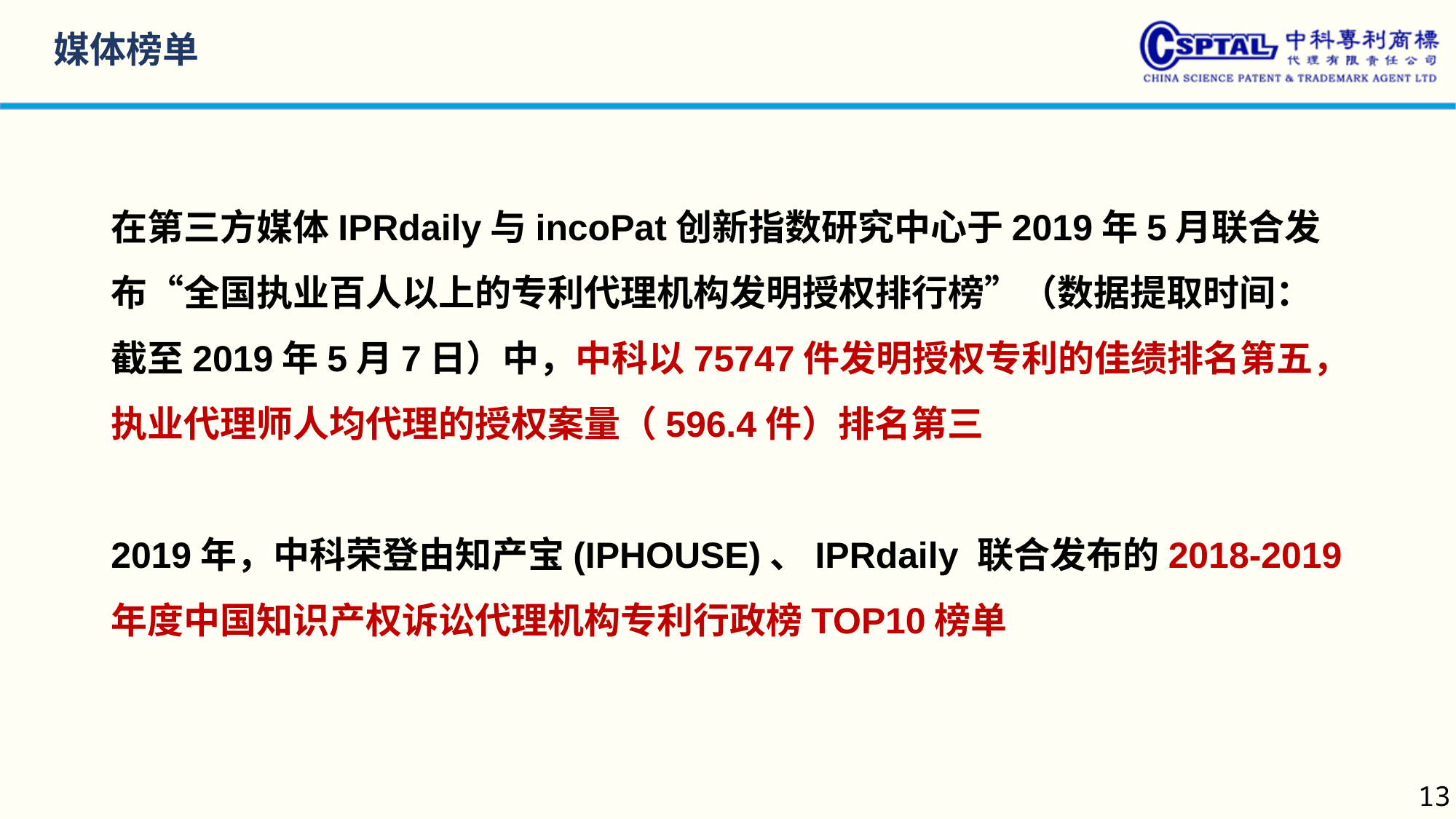

媒体榜单
在第三方媒体IPRdaily与incoPat创新指数研究中心于2019年5月联合发布“全国执业百人以上的专利代理机构发明授权排行榜”（数据提取时间：截至2019年5月7日）中，中科以75747件发明授权专利的佳绩排名第五，执业代理师人均代理的授权案量（596.4件）排名第三

2019年，中科荣登由知产宝(IPHOUSE)、IPRdaily 联合发布的2018-2019年度中国知识产权诉讼代理机构专利行政榜TOP10榜单
13